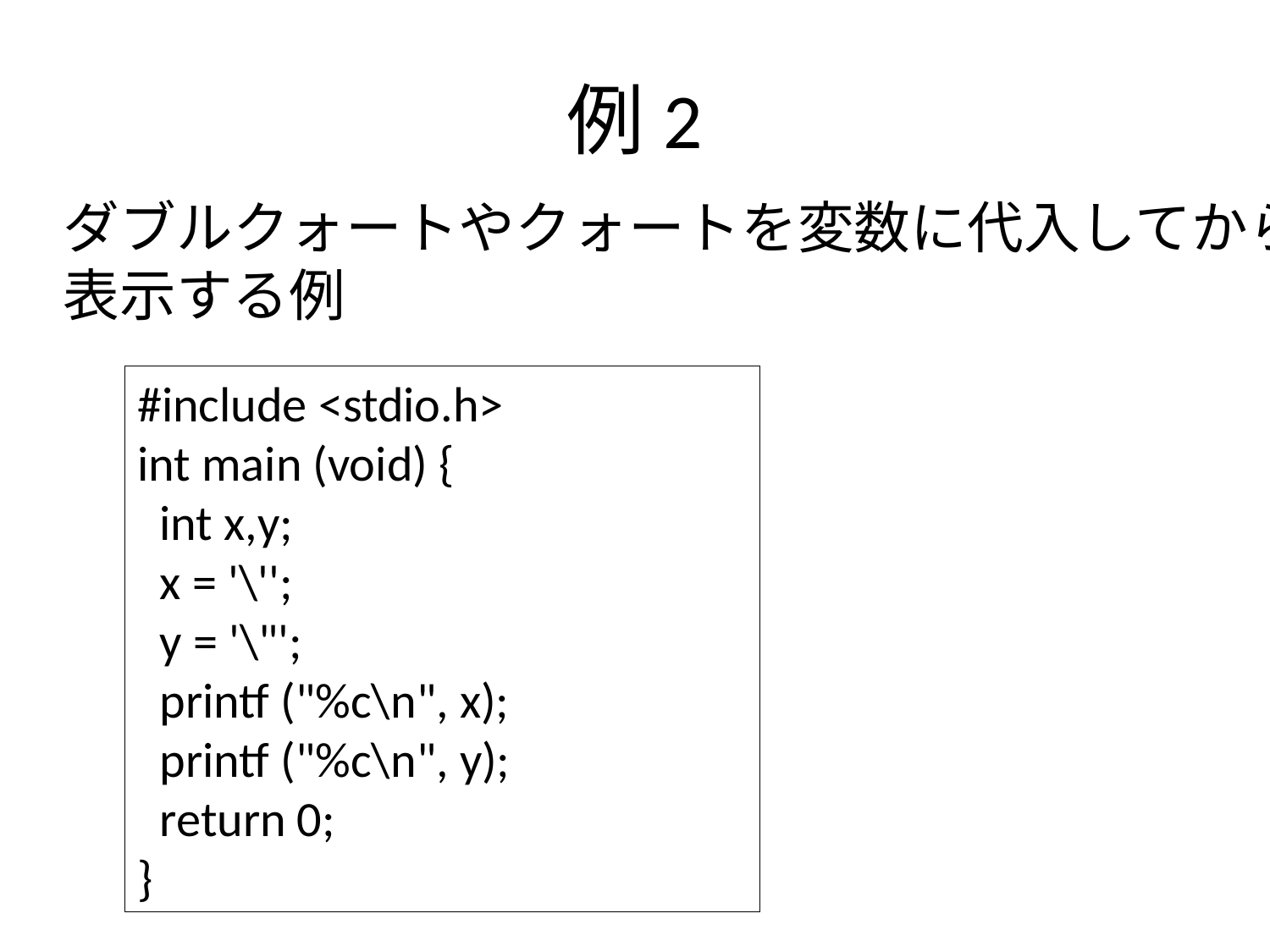

# 例2
ダブルクォートやクォートを変数に代入してから
表示する例
#include <stdio.h>
int main (void) {
  int x,y;
  x = '\'';
  y = '\"';
  printf ("%c\n", x);
  printf ("%c\n", y);
  return 0;
}